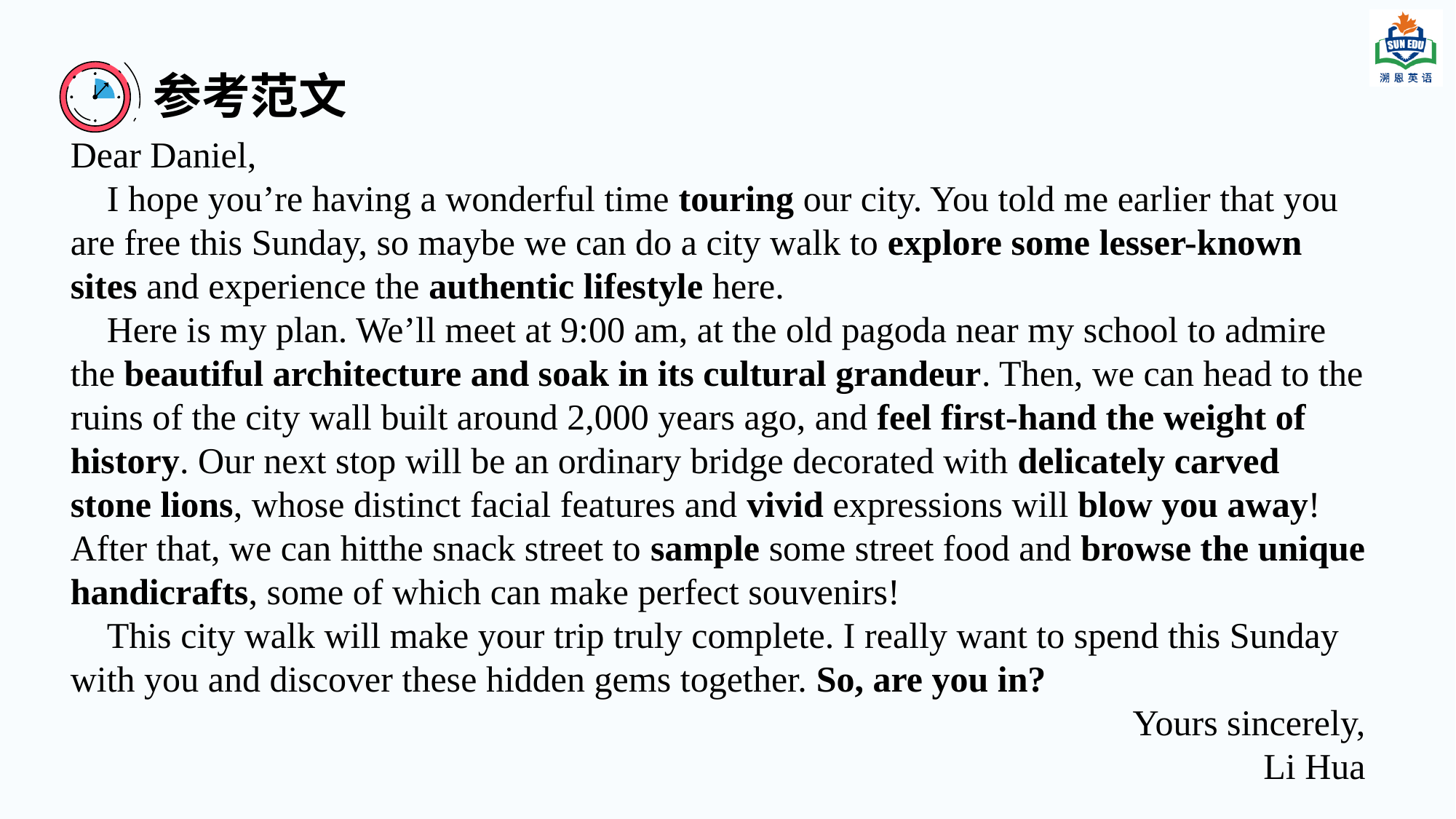

# 参考范文
Dear Daniel,
    I hope you’re having a wonderful time touring our city. You told me earlier that you are free this Sunday, so maybe we can do a city walk to explore some lesser-known sites and experience the authentic lifestyle here.
    Here is my plan. We’ll meet at 9:00 am, at the old pagoda near my school to admire the beautiful architecture and soak in its cultural grandeur. Then, we can head to the ruins of the city wall built around 2,000 years ago, and feel first-hand the weight of history. Our next stop will be an ordinary bridge decorated with delicately carved stone lions, whose distinct facial features and vivid expressions will blow you away! After that, we can hitthe snack street to sample some street food and browse the unique handicrafts, some of which can make perfect souvenirs!
    This city walk will make your trip truly complete. I really want to spend this Sunday with you and discover these hidden gems together. So, are you in?
Yours sincerely,
Li Hua